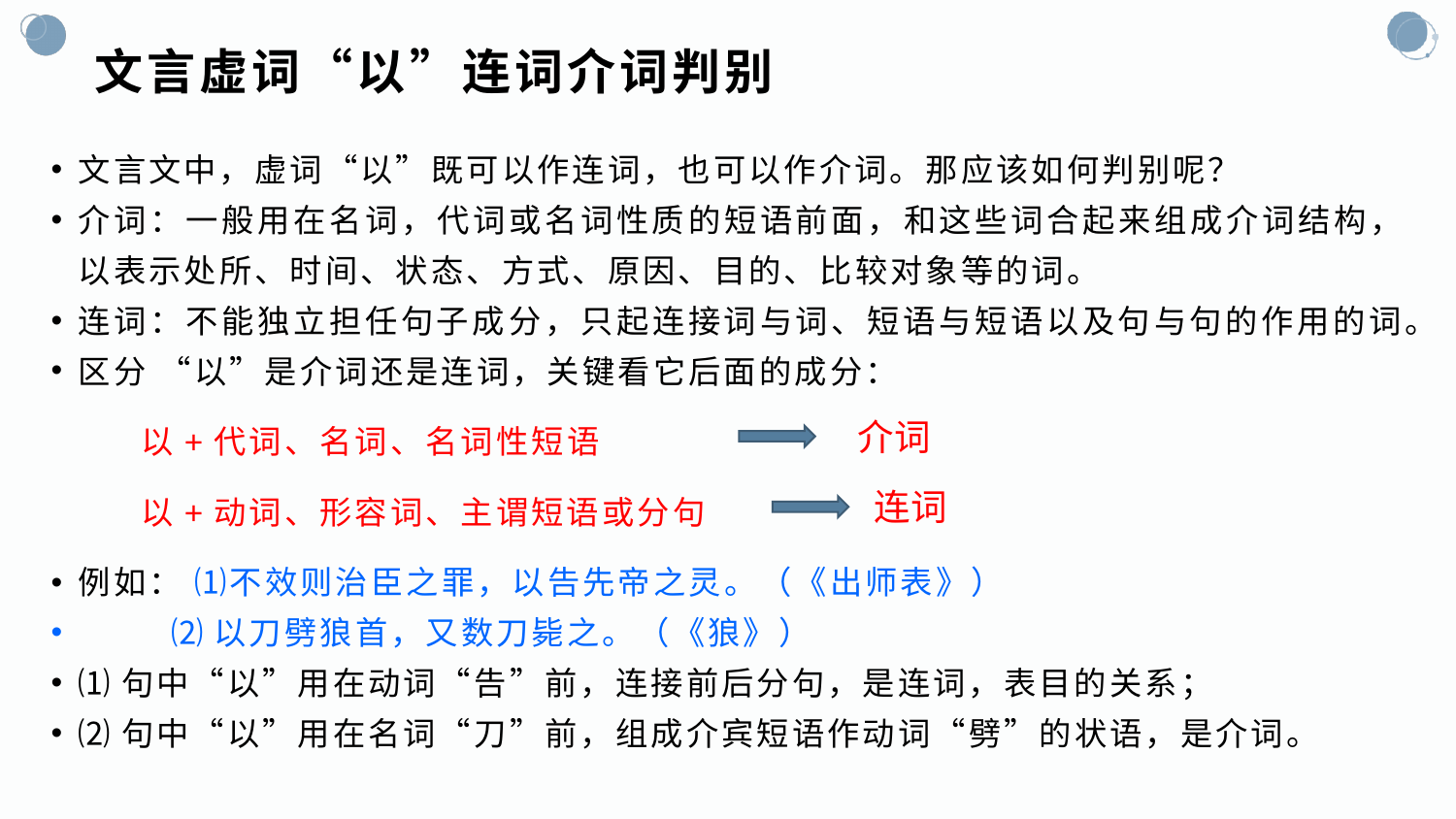

# 文言虚词“以”连词介词判别
文言文中，虚词“以”既可以作连词，也可以作介词。那应该如何判别呢？
介词：一般用在名词，代词或名词性质的短语前面，和这些词合起来组成介词结构，以表示处所、时间、状态、方式、原因、目的、比较对象等的词。
连词：不能独立担任句子成分，只起连接词与词、短语与短语以及句与句的作用的词。
区分 “以”是介词还是连词，关键看它后面的成分：
        以+代词、名词、名词性短语
        以+动词、形容词、主谓短语或分句
例如： ⑴不效则治臣之罪，以告先帝之灵。（《出师表》）
         ⑵以刀劈狼首，又数刀毙之。（《狼》）
⑴句中“以”用在动词“告”前，连接前后分句，是连词，表目的关系；
⑵句中“以”用在名词“刀”前，组成介宾短语作动词“劈”的状语，是介词。

介词

连词